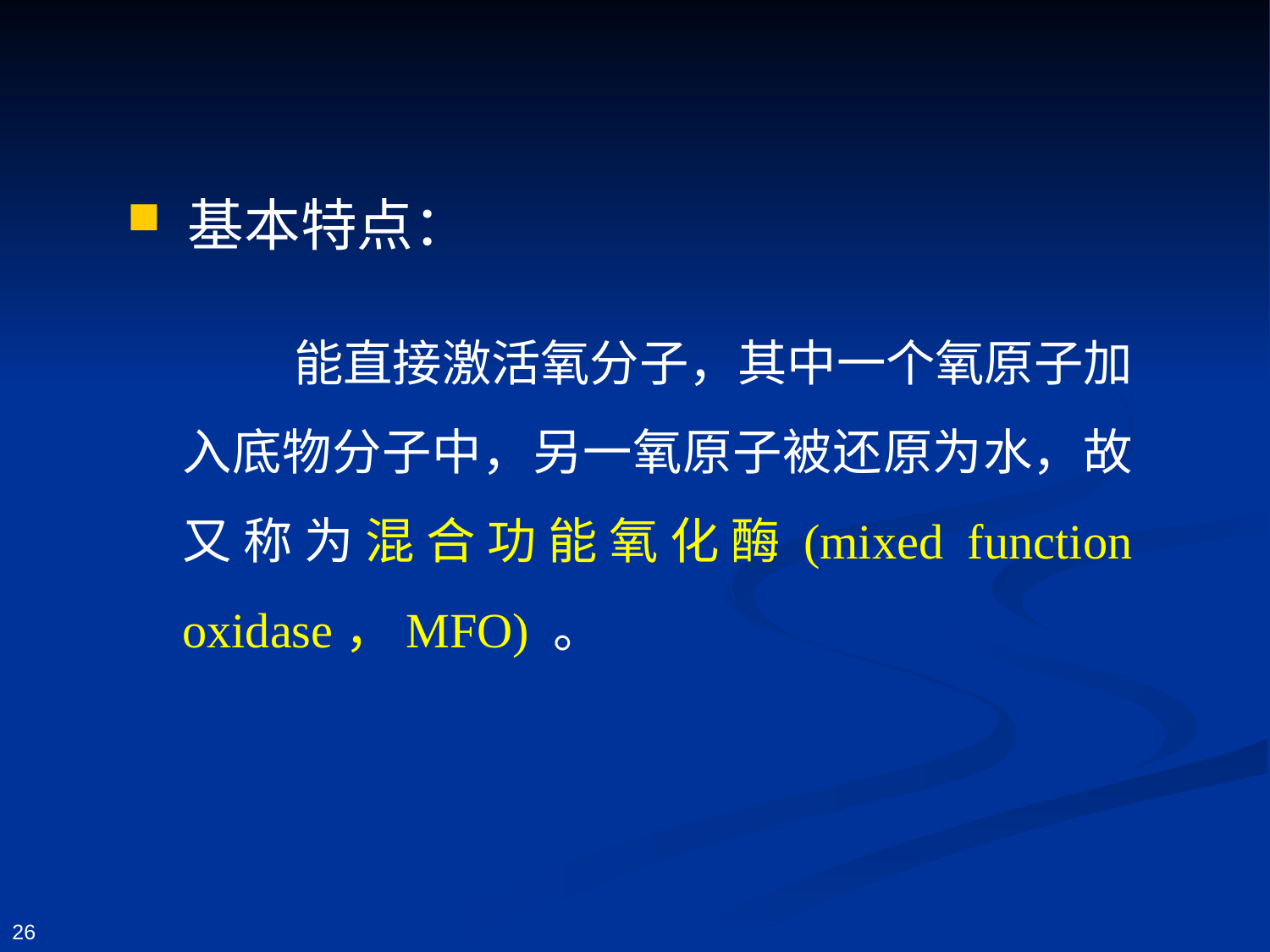

基本特点：
能直接激活氧分子，其中一个氧原子加入底物分子中，另一氧原子被还原为水，故又称为混合功能氧化酶(mixed function oxidase，MFO) 。
26